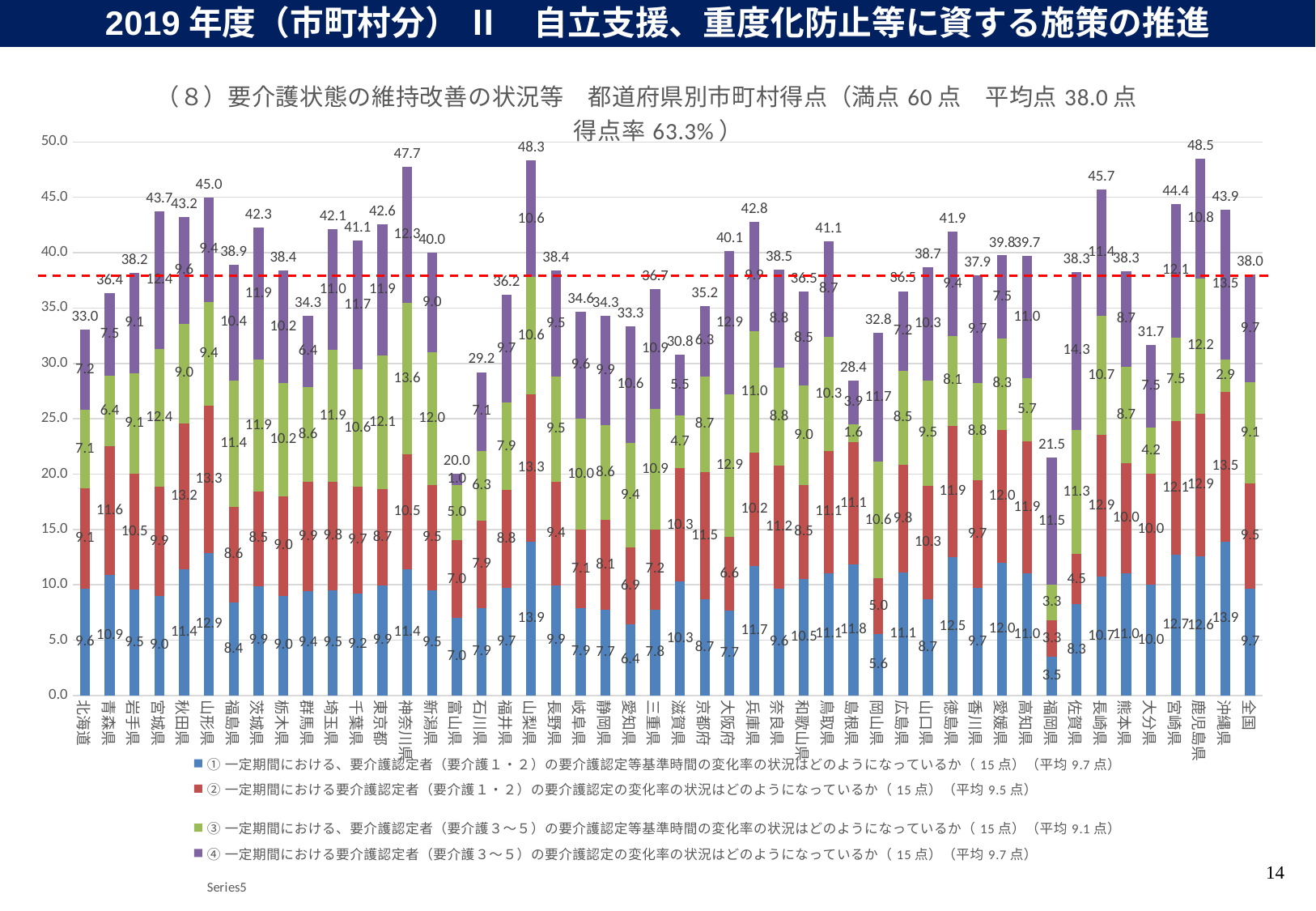

2019年度（市町村分） Ⅱ　自立支援、重度化防止等に資する施策の推進

### Chart: （８）要介護状態の維持改善の状況等　都道府県別市町村得点（満点60点　平均点38.0点　得点率63.3%）

| Category | ①一定期間における、要介護認定者（要介護１・２）の要介護認定等基準時間の変化率の状況はどのようになっているか（15点）（平均9.7点） | ②一定期間における要介護認定者（要介護１・２）の要介護認定の変化率の状況はどのようになっているか（15点）（平均9.5点）
 | ③一定期間における、要介護認定者（要介護３～５）の要介護認定等基準時間の変化率の状況はどのようになっているか（15点）（平均9.1点） | ④一定期間における要介護認定者（要介護３～５）の要介護認定の変化率の状況はどのようになっているか（15点）（平均9.7点）
 |  |
|---|---|---|---|---|---|
| 北海道 | 9.636871508379889 | 9.050279329608939 | 7.122905027932961 | 7.206703910614525 | 33.01675977653631 |
| 青森県 | 10.875 | 11.625 | 6.375 | 7.5 | 36.375 |
| 岩手県 | 9.545454545454545 | 10.454545454545455 | 9.090909090909092 | 9.090909090909092 | 38.18181818181818 |
| 宮城県 | 9.0 | 9.857142857142858 | 12.428571428571429 | 12.428571428571429 | 43.714285714285715 |
| 秋田県 | 11.4 | 13.2 | 9.0 | 9.6 | 43.2 |
| 山形県 | 12.857142857142858 | 13.285714285714286 | 9.428571428571429 | 9.428571428571429 | 45.0 |
| 福島県 | 8.389830508474576 | 8.64406779661017 | 11.440677966101696 | 10.423728813559322 | 38.898305084745765 |
| 茨城県 | 9.886363636363637 | 8.522727272727273 | 11.931818181818182 | 11.931818181818182 | 42.27272727272727 |
| 栃木県 | 9.0 | 9.0 | 10.2 | 10.2 | 38.4 |
| 群馬県 | 9.428571428571429 | 9.857142857142858 | 8.571428571428571 | 6.428571428571429 | 34.285714285714285 |
| 埼玉県 | 9.523809523809524 | 9.761904761904763 | 11.904761904761905 | 10.952380952380953 | 42.142857142857146 |
| 千葉県 | 9.166666666666666 | 9.722222222222221 | 10.555555555555555 | 11.666666666666666 | 41.111111111111114 |
| 東京都 | 9.919354838709678 | 8.709677419354838 | 12.096774193548388 | 11.85483870967742 | 42.58064516129032 |
| 神奈川県 | 11.363636363636363 | 10.454545454545455 | 13.636363636363637 | 12.272727272727273 | 47.72727272727273 |
| 新潟県 | 9.5 | 9.5 | 12.0 | 9.0 | 40.0 |
| 富山県 | 7.0 | 7.0 | 5.0 | 1.0 | 20.0 |
| 石川県 | 7.894736842105263 | 7.894736842105263 | 6.315789473684211 | 7.105263157894737 | 29.210526315789473 |
| 福井県 | 9.705882352941176 | 8.823529411764707 | 7.9411764705882355 | 9.705882352941176 | 36.1764705882353 |
| 山梨県 | 13.88888888888889 | 13.333333333333334 | 10.555555555555555 | 10.555555555555555 | 48.333333333333336 |
| 長野県 | 9.935064935064934 | 9.35064935064935 | 9.545454545454545 | 9.545454545454545 | 38.37662337662338 |
| 岐阜県 | 7.857142857142857 | 7.142857142857143 | 10.0 | 9.642857142857142 | 34.642857142857146 |
| 静岡県 | 7.714285714285714 | 8.142857142857142 | 8.571428571428571 | 9.857142857142858 | 34.285714285714285 |
| 愛知県 | 6.388888888888889 | 6.944444444444445 | 9.444444444444445 | 10.555555555555555 | 33.333333333333336 |
| 三重県 | 7.758620689655173 | 7.241379310344827 | 10.862068965517242 | 10.862068965517242 | 36.724137931034484 |
| 滋賀県 | 10.263157894736842 | 10.263157894736842 | 4.7368421052631575 | 5.526315789473684 | 30.789473684210527 |
| 京都府 | 8.653846153846153 | 11.538461538461538 | 8.653846153846153 | 6.346153846153846 | 35.19230769230769 |
| 大阪府 | 7.674418604651163 | 6.627906976744186 | 12.906976744186046 | 12.906976744186046 | 40.116279069767444 |
| 兵庫県 | 11.707317073170731 | 10.24390243902439 | 10.975609756097562 | 9.878048780487806 | 42.80487804878049 |
| 奈良県 | 9.615384615384615 | 11.153846153846153 | 8.846153846153847 | 8.846153846153847 | 38.46153846153846 |
| 和歌山県 | 10.5 | 8.5 | 9.0 | 8.5 | 36.5 |
| 鳥取県 | 11.052631578947368 | 11.052631578947368 | 10.263157894736842 | 8.68421052631579 | 41.05263157894737 |
| 島根県 | 11.842105263157896 | 11.052631578947368 | 1.5789473684210527 | 3.9473684210526314 | 28.42105263157895 |
| 岡山県 | 5.555555555555555 | 5.0 | 10.555555555555555 | 11.666666666666666 | 32.77777777777778 |
| 広島県 | 11.08695652173913 | 9.782608695652174 | 8.478260869565217 | 7.173913043478261 | 36.52173913043478 |
| 山口県 | 8.68421052631579 | 10.263157894736842 | 9.473684210526315 | 10.263157894736842 | 38.68421052631579 |
| 徳島県 | 12.5 | 11.875 | 8.125 | 9.375 | 41.875 |
| 香川県 | 9.705882352941176 | 9.705882352941176 | 8.823529411764707 | 9.705882352941176 | 37.94117647058823 |
| 愛媛県 | 12.0 | 12.0 | 8.25 | 7.5 | 39.75 |
| 高知県 | 11.029411764705882 | 11.911764705882353 | 5.735294117647059 | 11.029411764705882 | 39.705882352941174 |
| 福岡県 | 3.5 | 3.25 | 3.25 | 11.5 | 21.5 |
| 佐賀県 | 8.25 | 4.5 | 11.25 | 14.25 | 38.25 |
| 長崎県 | 10.714285714285714 | 12.857142857142858 | 10.714285714285714 | 11.428571428571429 | 45.714285714285715 |
| 熊本県 | 11.0 | 10.0 | 8.666666666666666 | 8.666666666666666 | 38.333333333333336 |
| 大分県 | 10.0 | 10.0 | 4.166666666666667 | 7.5 | 31.666666666666668 |
| 宮崎県 | 12.692307692307692 | 12.115384615384615 | 7.5 | 12.115384615384615 | 44.42307692307692 |
| 鹿児島県 | 12.55813953488372 | 12.906976744186046 | 12.209302325581396 | 10.813953488372093 | 48.48837209302326 |
| 沖縄県 | 13.902439024390244 | 13.536585365853659 | 2.926829268292683 | 13.536585365853659 | 43.90243902439025 |
| 全国 | 9.666858127512924 | 9.511774842044803 | 9.089603676048249 | 9.735784032165423 | 38.00402067777139 |
14